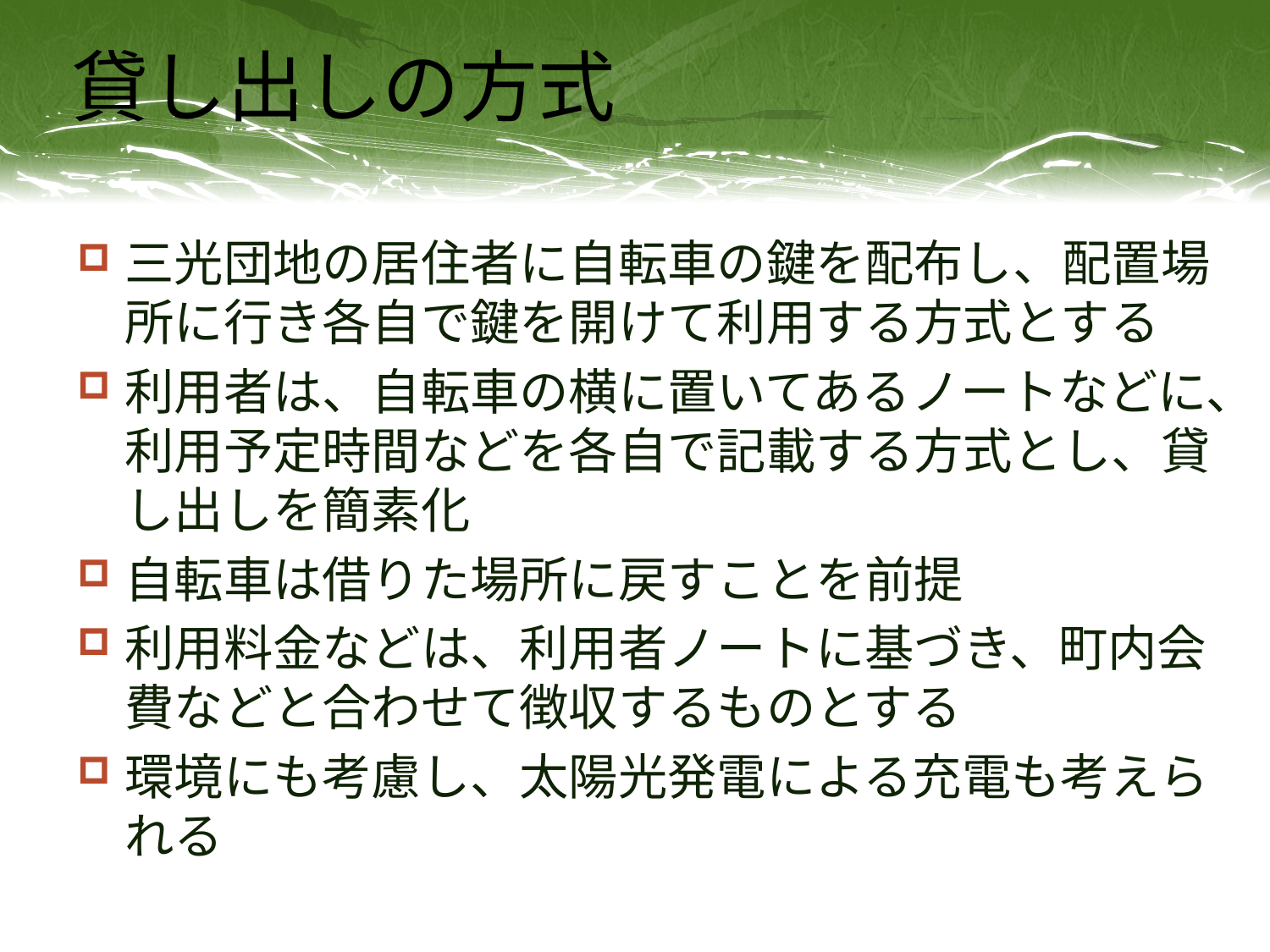

# 貸し出しの方式
三光団地の居住者に自転車の鍵を配布し、配置場所に行き各自で鍵を開けて利用する方式とする
利用者は、自転車の横に置いてあるノートなどに、利用予定時間などを各自で記載する方式とし、貸し出しを簡素化
自転車は借りた場所に戻すことを前提
利用料金などは、利用者ノートに基づき、町内会費などと合わせて徴収するものとする
環境にも考慮し、太陽光発電による充電も考えられる